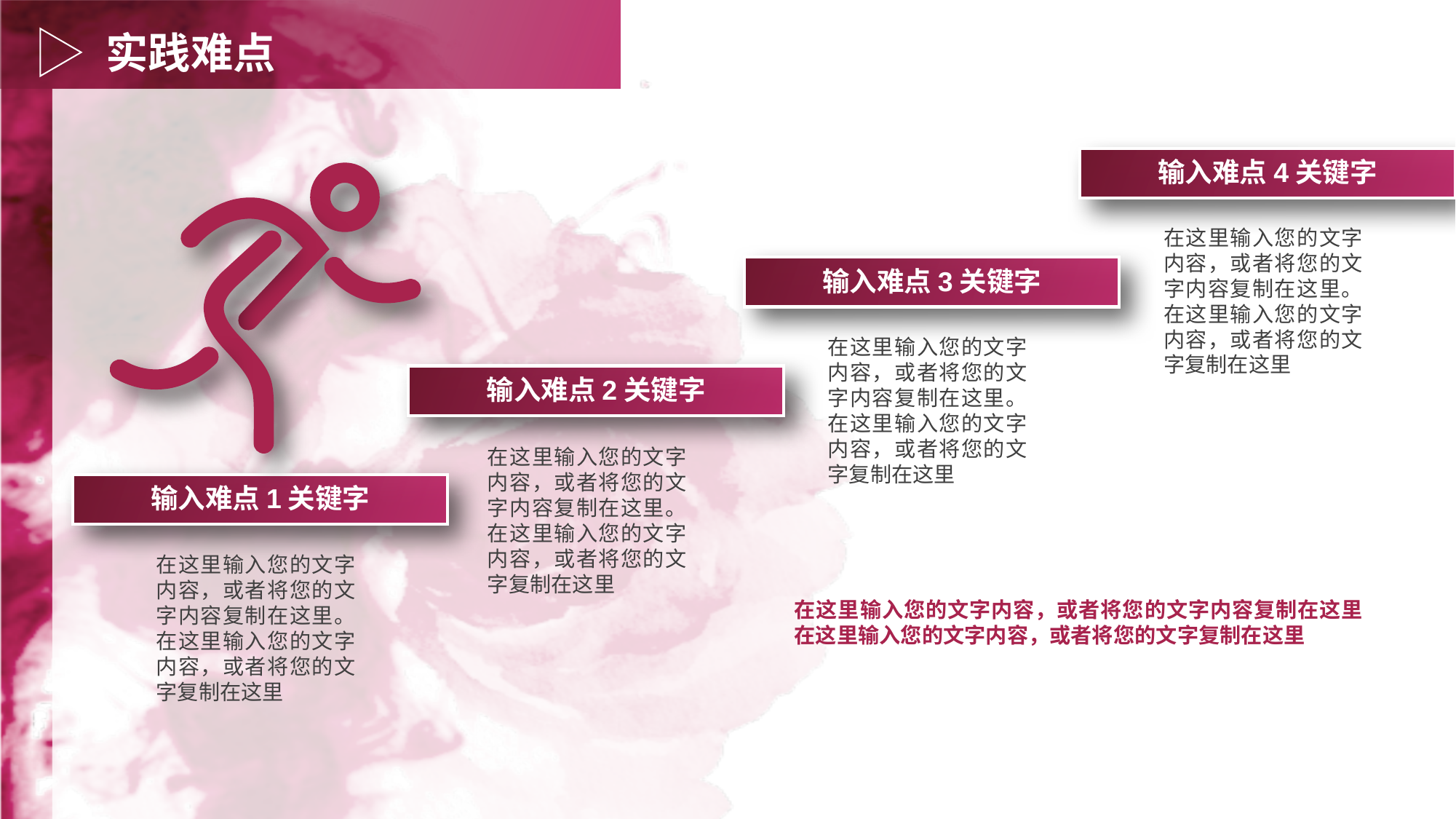

实践难点

输入难点4关键字

在这里输入您的文字内容，或者将您的文字内容复制在这里。在这里输入您的文字内容，或者将您的文字复制在这里

输入难点3关键字

在这里输入您的文字内容，或者将您的文字内容复制在这里。在这里输入您的文字内容，或者将您的文字复制在这里

输入难点2关键字

在这里输入您的文字内容，或者将您的文字内容复制在这里。在这里输入您的文字内容，或者将您的文字复制在这里
输入难点1关键字

在这里输入您的文字内容，或者将您的文字内容复制在这里。在这里输入您的文字内容，或者将您的文字复制在这里
在这里输入您的文字内容，或者将您的文字内容复制在这里在这里输入您的文字内容，或者将您的文字复制在这里